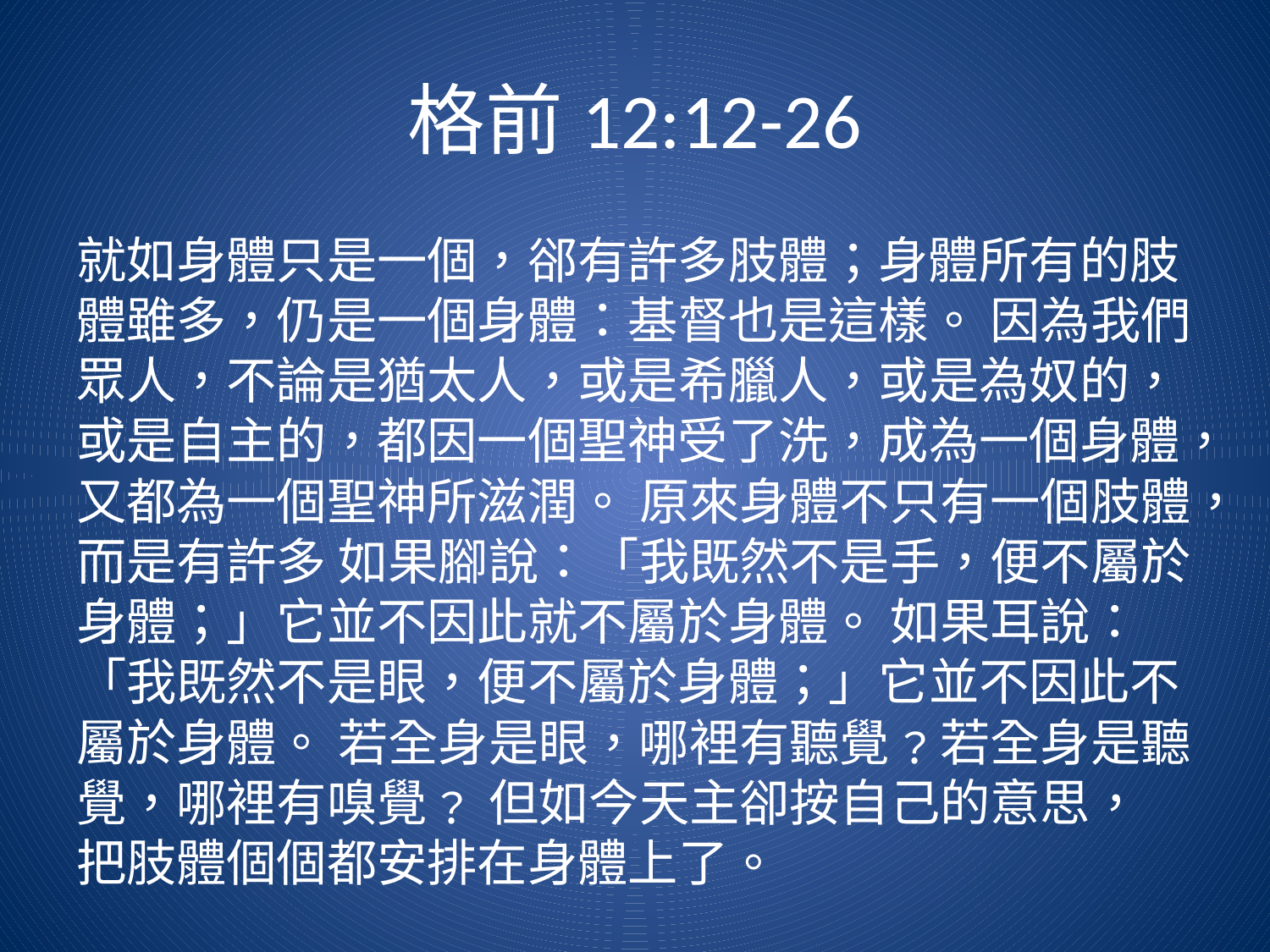

# 格前12:12-26
就如身體只是一個，郤有許多肢體；身體所有的肢體雖多，仍是一個身體：基督也是這樣。 因為我們眾人，不論是猶太人，或是希臘人，或是為奴的，或是自主的，都因一個聖神受了洗，成為一個身體，又都為一個聖神所滋潤。 原來身體不只有一個肢體，而是有許多 如果腳說：「我既然不是手，便不屬於身體；」它並不因此就不屬於身體。 如果耳說：「我既然不是眼，便不屬於身體；」它並不因此不屬於身體。 若全身是眼，哪裡有聽覺﹖若全身是聽覺，哪裡有嗅覺﹖ 但如今天主卻按自己的意思， 把肢體個個都安排在身體上了。